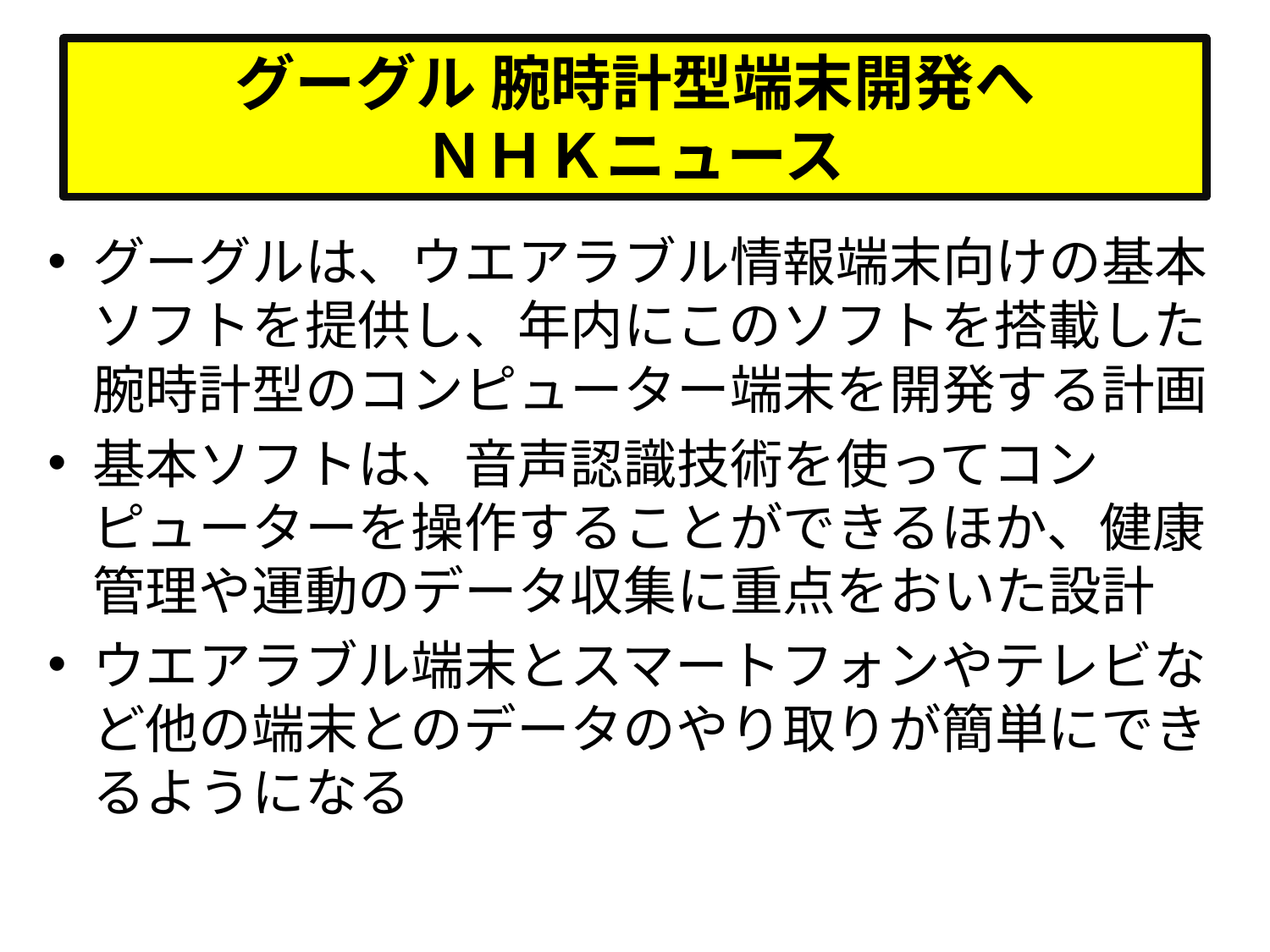

# グーグル 腕時計型端末開発へ ＮＨＫニュース
グーグルは、ウエアラブル情報端末向けの基本ソフトを提供し、年内にこのソフトを搭載した腕時計型のコンピューター端末を開発する計画
基本ソフトは、音声認識技術を使ってコンピューターを操作することができるほか、健康管理や運動のデータ収集に重点をおいた設計
ウエアラブル端末とスマートフォンやテレビなど他の端末とのデータのやり取りが簡単にできるようになる